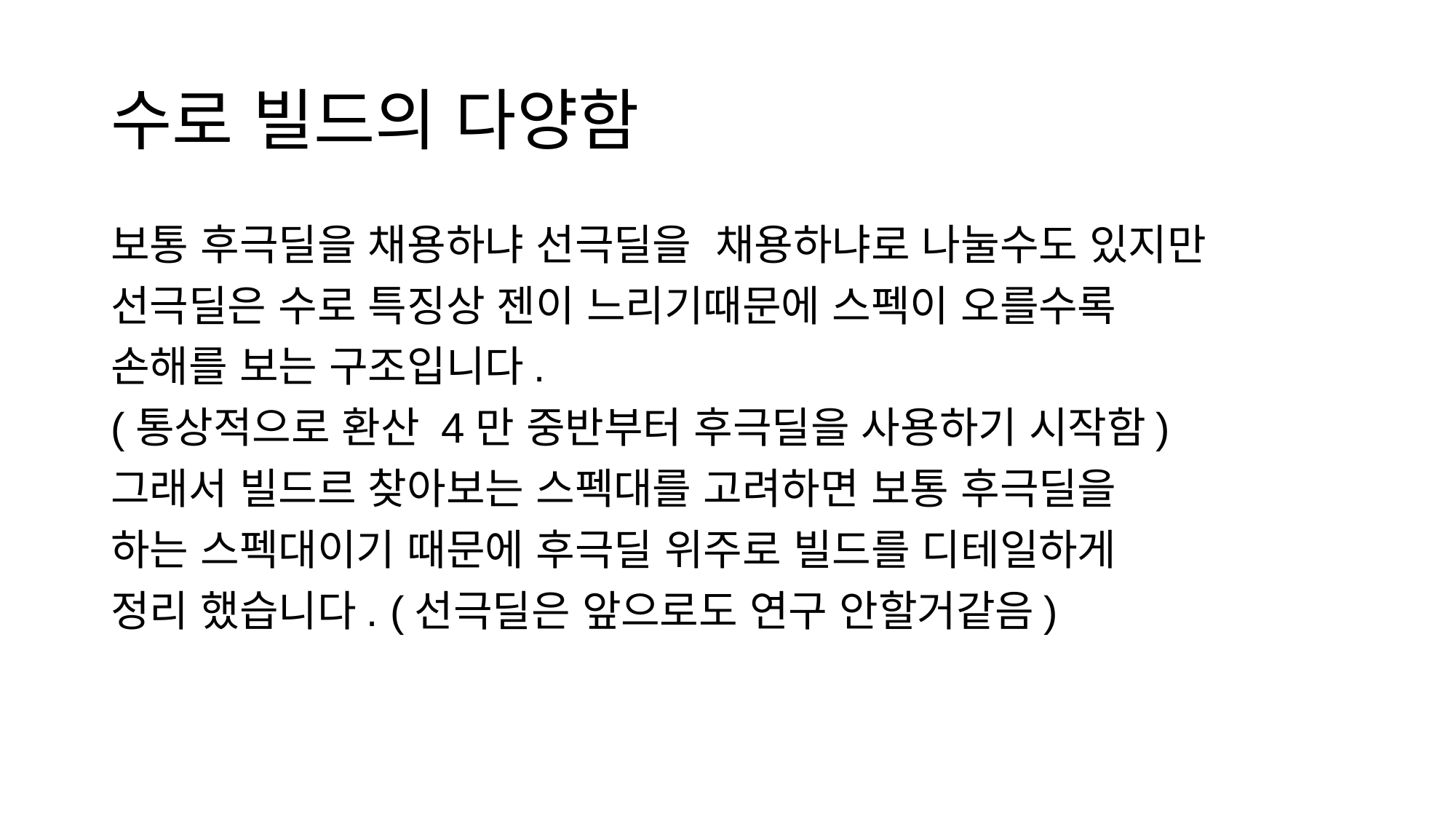

# 수로 빌드의 다양함
보통 후극딜을 채용하냐 선극딜을  채용하냐로 나눌수도 있지만
선극딜은 수로 특징상 젠이 느리기때문에 스펙이 오를수록
손해를 보는 구조입니다.
(통상적으로 환산 4만 중반부터 후극딜을 사용하기 시작함)
그래서 빌드르 찾아보는 스펙대를 고려하면 보통 후극딜을
하는 스펙대이기 때문에 후극딜 위주로 빌드를 디테일하게
정리 했습니다. (선극딜은 앞으로도 연구 안할거같음)